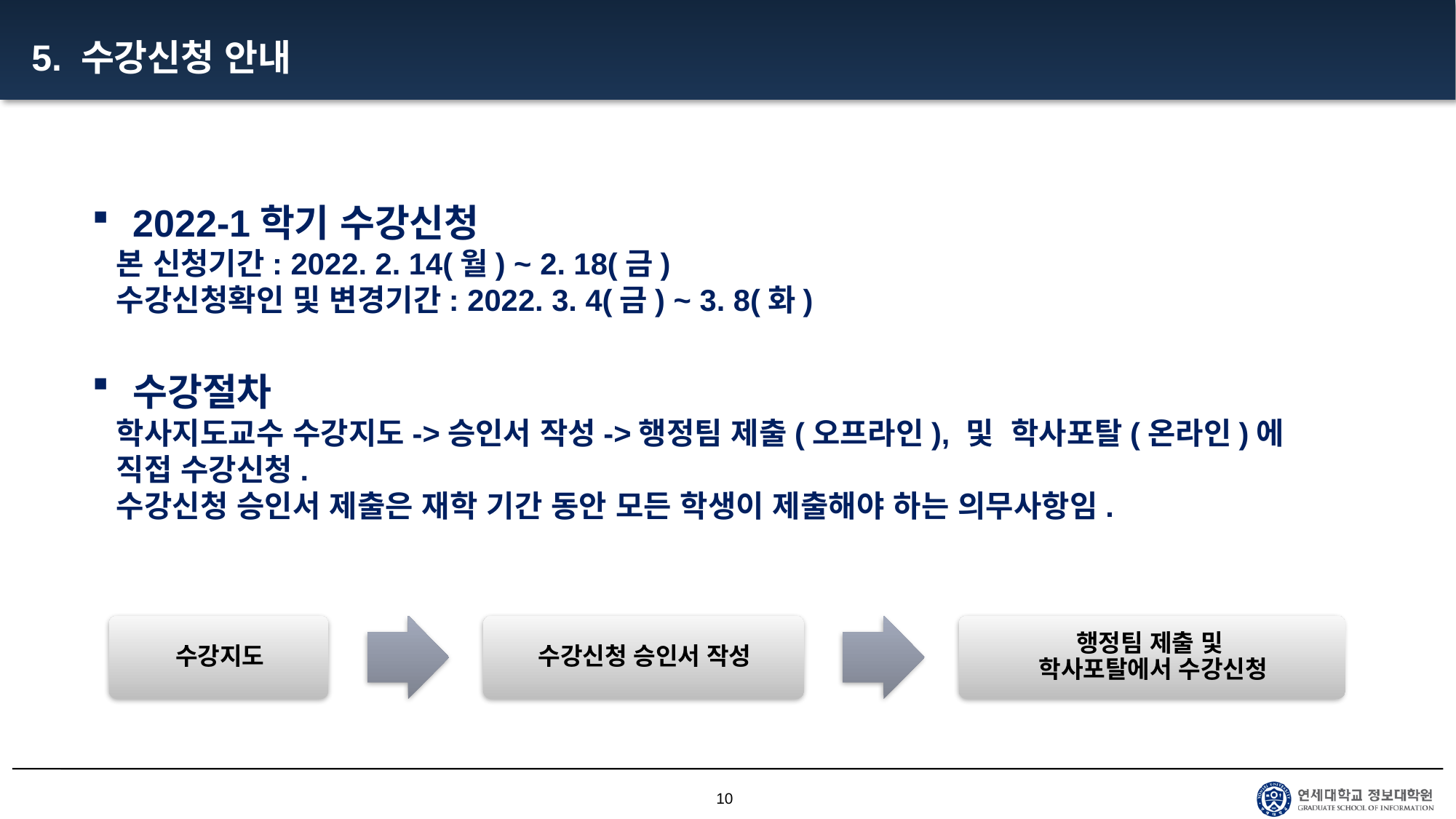

5. 수강신청 안내
2022-1학기 수강신청
  본 신청기간: 2022. 2. 14(월) ~ 2. 18(금)
  수강신청확인 및 변경기간: 2022. 3. 4(금) ~ 3. 8(화)

수강절차
  학사지도교수 수강지도->승인서 작성->행정팀 제출(오프라인), 및  학사포탈(온라인)에
  직접 수강신청.
  수강신청 승인서 제출은 재학 기간 동안 모든 학생이 제출해야 하는 의무사항임.

수강지도

수강신청 승인서 작성

행정팀 제출 및
학사포탈에서 수강신청